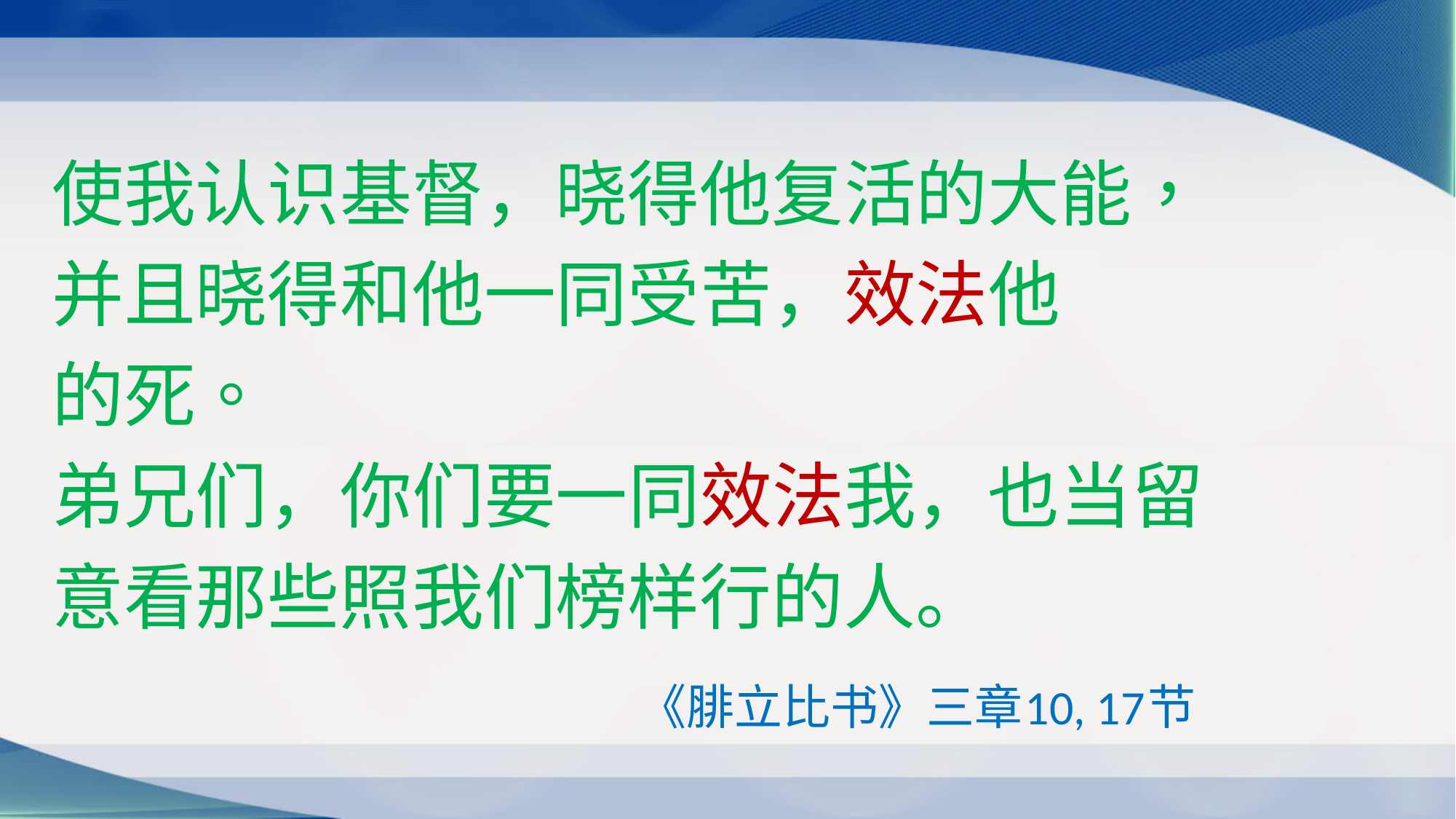

使我认识基督，晓得他复活的大能，
并且晓得和他一同受苦，效法他
的死。
弟兄们，你们要一同效法我，也当留
意看那些照我们榜样行的人。
                                    《腓立比书》三章10, 17节